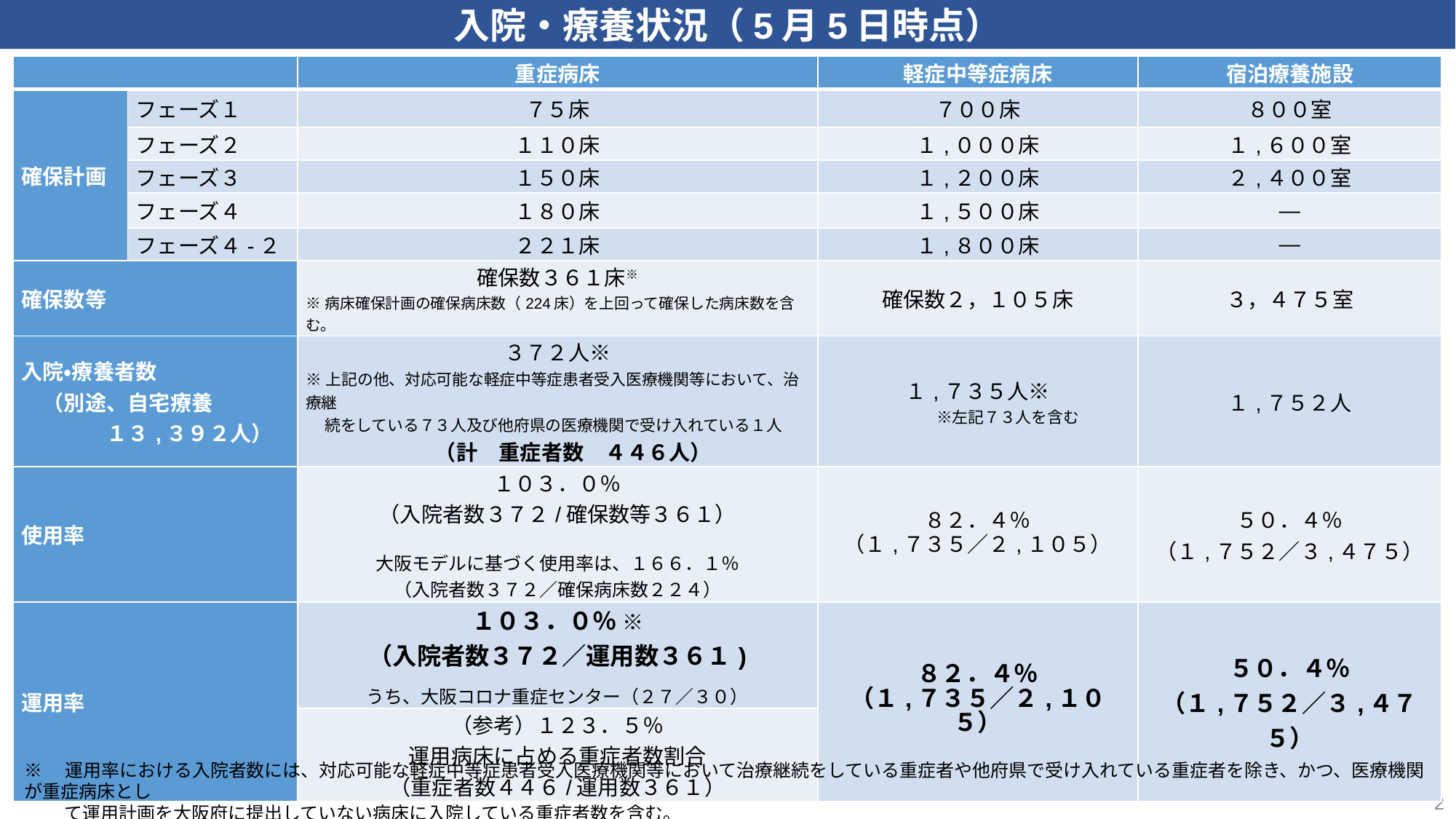

入院・療養状況（5月5日時点）
|  |  | 重症病床 | 軽症中等症病床 | 宿泊療養施設 |
| --- | --- | --- | --- | --- |
| 確保計画 | フェーズ１ | ７５床 | ７００床 | ８００室 |
|  | フェーズ２ | １１０床 | １,０００床 | １,６００室 |
|  | フェーズ３ | １５０床 | １,２００床 | ２,４００室 |
|  | フェーズ４ | １８０床 | １,５００床 | ― |
|  | フェーズ４-２ | ２２１床 | １,８００床 | ― |
| 確保数等 |  | 確保数３６１床※ ※病床確保計画の確保病床数（224床）を上回って確保した病床数を含む。 | 確保数２，１０５床 | ３，４７５室 |
| 入院・療養者数 　（別途、自宅療養　 　　　　１３,３９２人） |  | ３７２人※ ※上記の他、対応可能な軽症中等症患者受入医療機関等において、治療継 　 続をしている７３人及び他府県の医療機関で受け入れている１人 　　（計　重症者数　４４６人） | １,７３５人※ 　　　　　　　※左記７３人を含む | １,７５２人 |
| 使用率 |  | １０３．０％ （入院者数３７２/確保数等３６１） 大阪モデルに基づく使用率は、１６６．１％ （入院者数３７２／確保病床数２２４） | ８２．４％ （１,７３５／２,１０５） | ５０．４％ （１,７５２／３,４７５） |
| 運用率 |  | １０３．０％ ※ （入院者数３７２／運用数３６１) うち、大阪コロナ重症センター（２７／３０） | ８２．４％ （１,７３５／２,１０５） | ５０．４％ （１,７５２／３,４７５） |
|  |  | （参考）１２３．５％ 運用病床に占める重症者数割合 （重症者数４４６/運用数３６１） |  |  |
※　運用率における入院者数には、対応可能な軽症中等症患者受入医療機関等において治療継続をしている重症者や他府県で受け入れている重症者を除き、かつ、医療機関が重症病床とし
　　 て運用計画を大阪府に提出していない病床に入院している重症者数を含む。
2